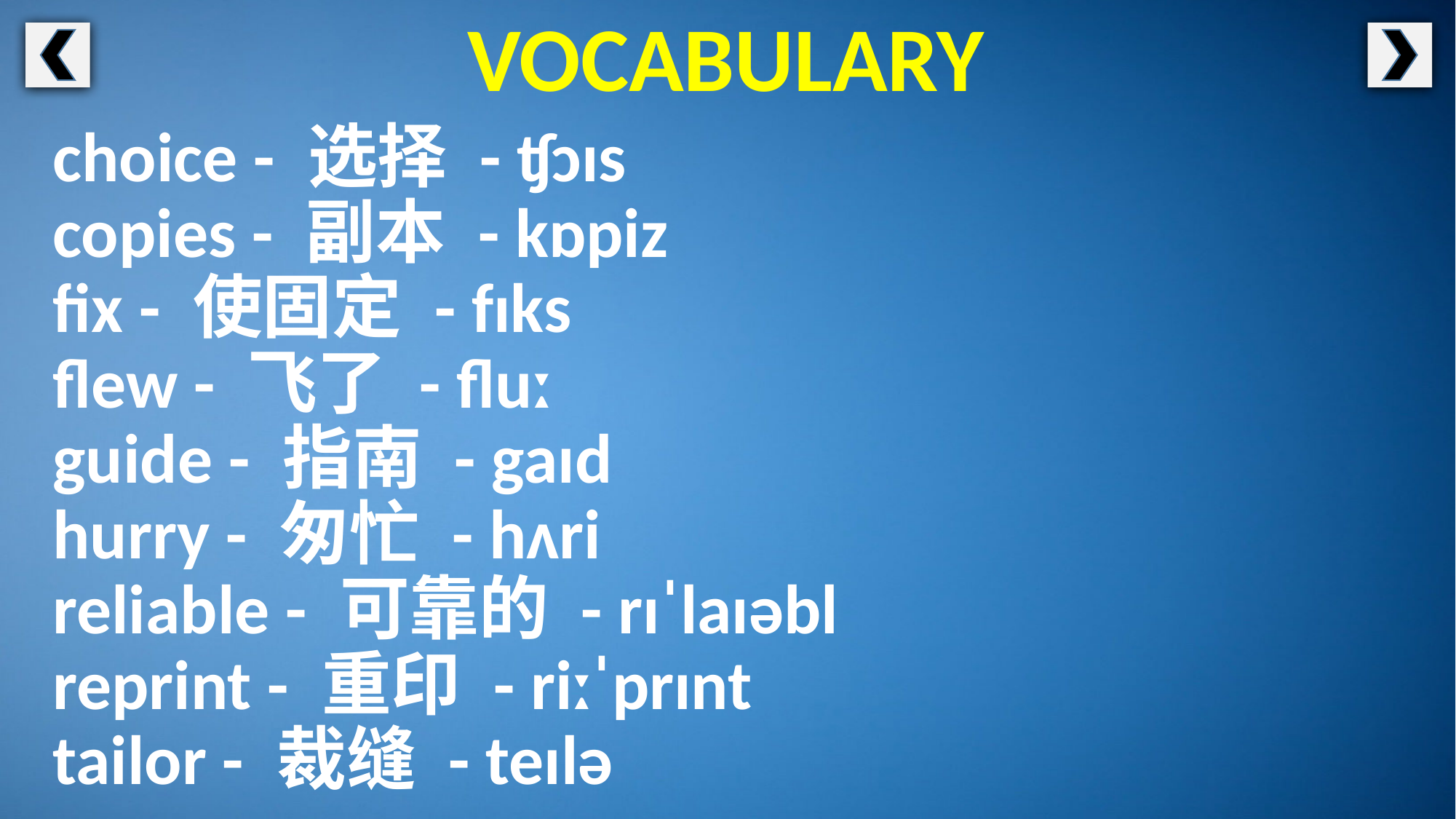

VOCABULARY
choice - 选择 - ʧɔɪs
copies - 副本 - kɒpiz
fix - 使固定 - fɪks
flew - 飞了 - fluː
guide - 指南 - gaɪd
hurry - 匆忙 - hʌri
reliable - 可靠的 - rɪˈlaɪəbl
reprint - 重印 - riːˈprɪnt
tailor - 裁缝 - teɪlə